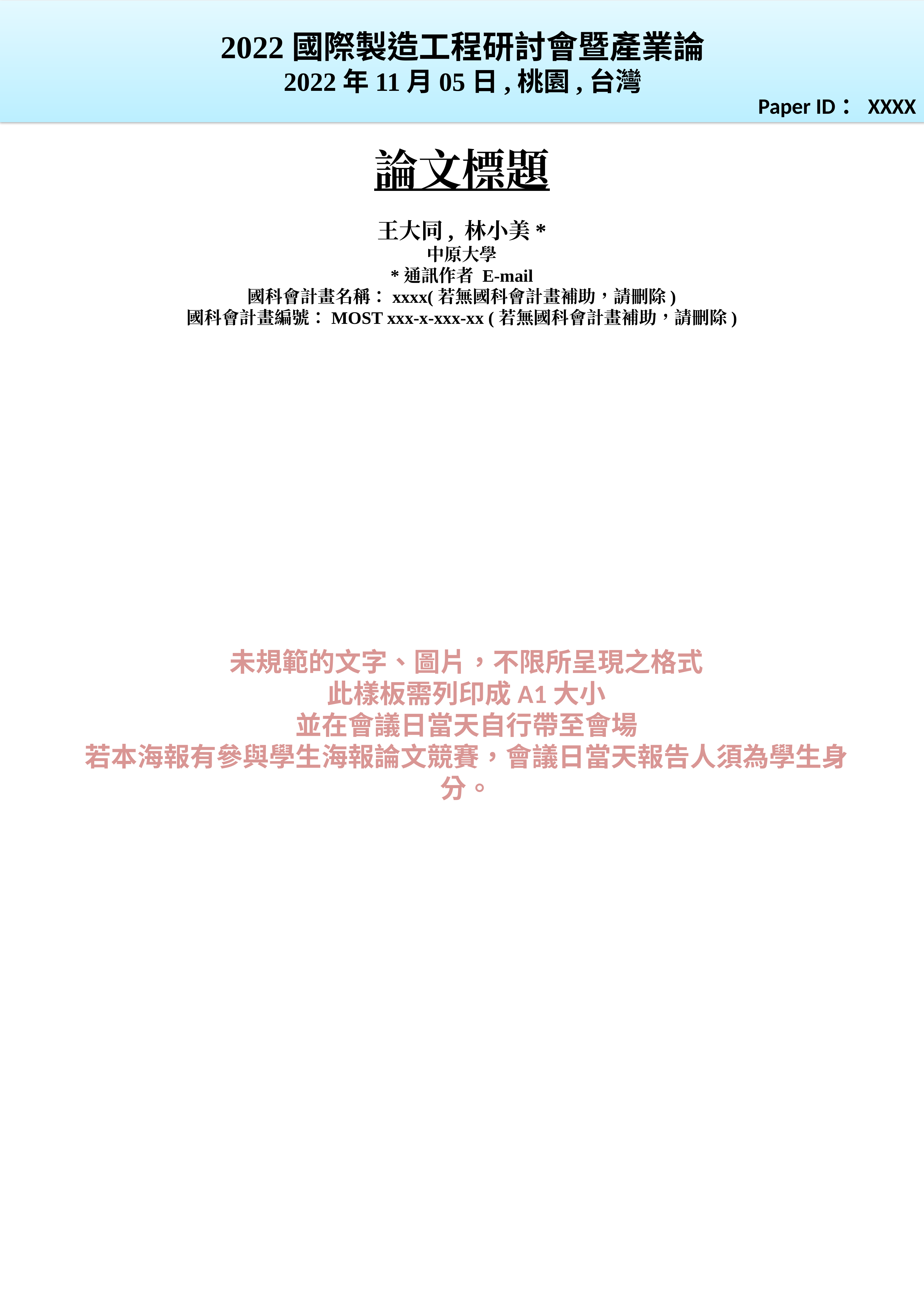

2022國際製造工程研討會暨產業論
2022年11月05日,桃園,台灣
Paper ID：XXXX
論文標題
王大同, 林小美*
中原大學
*通訊作者 E-mail
國科會計畫名稱：xxxx(若無國科會計畫補助，請刪除)
國科會計畫編號：MOST xxx-x-xxx-xx (若無國科會計畫補助，請刪除)
未規範的文字、圖片，不限所呈現之格式
此樣板需列印成A1大小
並在會議日當天自行帶至會場
若本海報有參與學生海報論文競賽，會議日當天報告人須為學生身分。